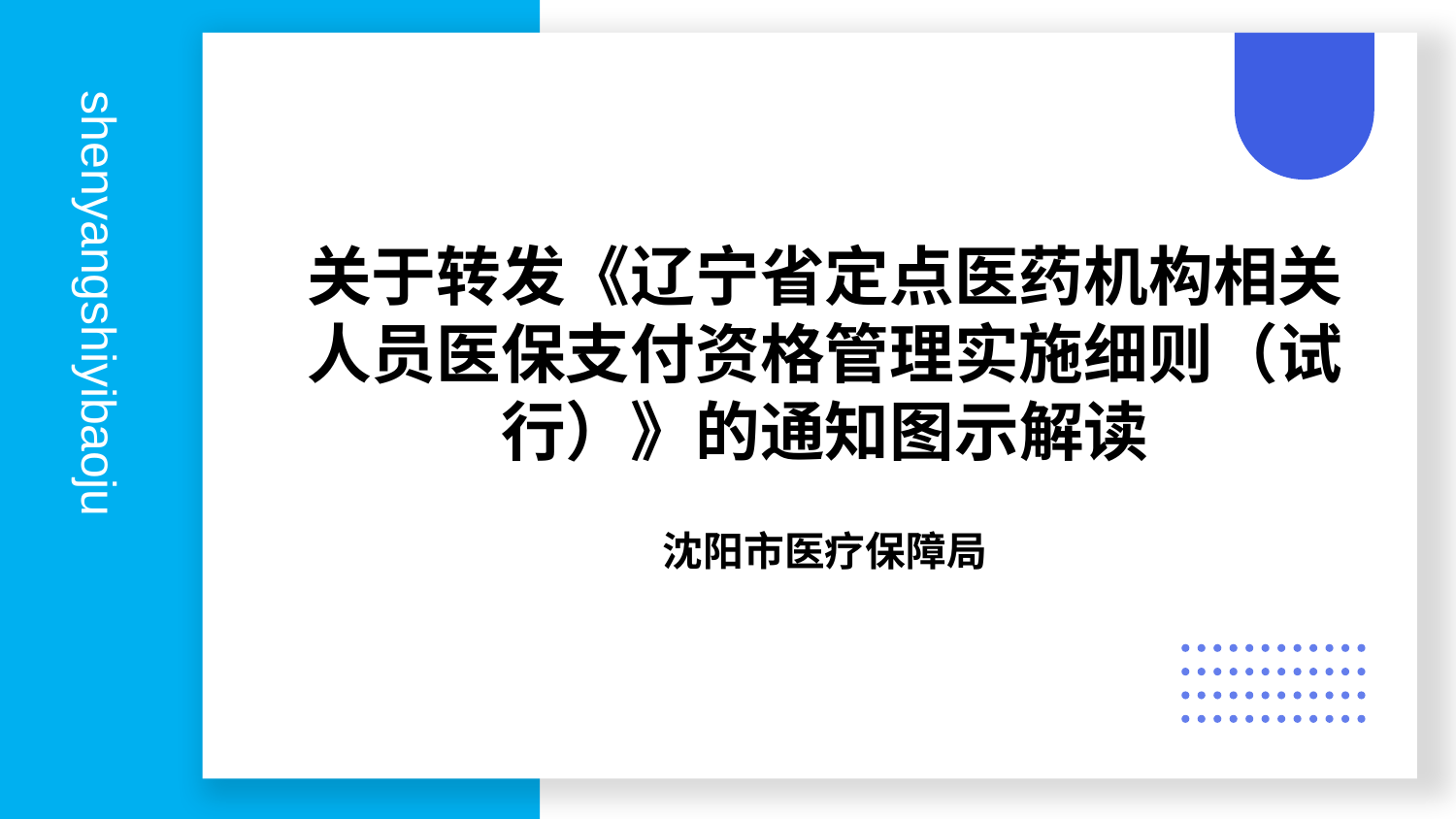

关于转发《辽宁省定点医药机构相关人员医保支付资格管理实施细则（试行）》的通知图示解读
沈阳市医疗保障局